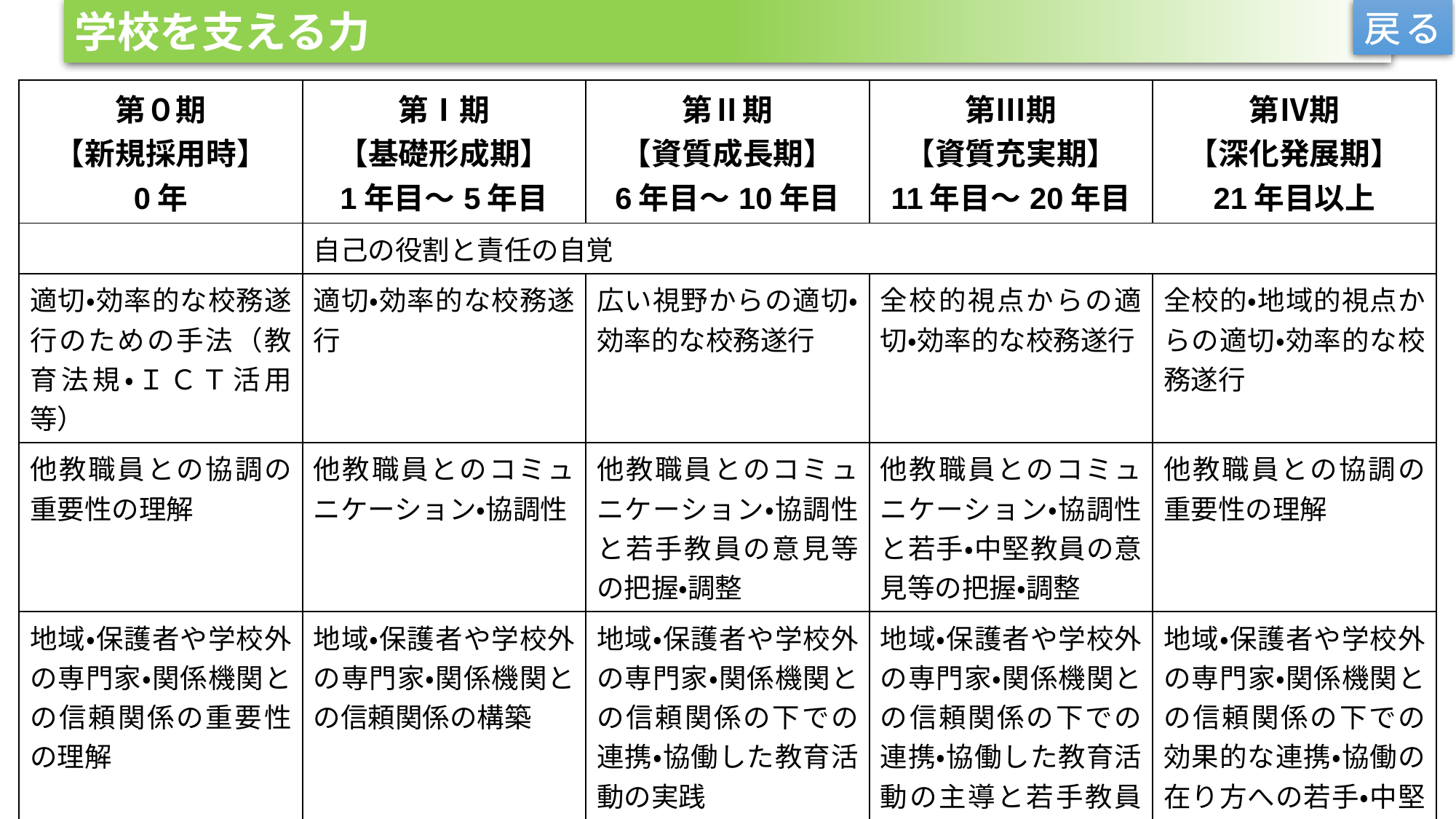

学校を支える力
戻る
| 第０期 【新規採用時】 0年 | 第Ⅰ期 【基礎形成期】 1年目～5年目 | 第Ⅱ期 【資質成長期】 6年目～10年目 | 第Ⅲ期 【資質充実期】 11年目～20年目 | 第Ⅳ期 【深化発展期】 21年目以上 |
| --- | --- | --- | --- | --- |
|  | 自己の役割と責任の自覚 |  |  |  |
| 適切・効率的な校務遂行のための手法（教育法規・ＩＣＴ活用等） | 適切・効率的な校務遂行 | 広い視野からの適切・効率的な校務遂行 | 全校的視点からの適切・効率的な校務遂行 | 全校的・地域的視点からの適切・効率的な校務遂行 |
| 他教職員との協調の重要性の理解 | 他教職員とのコミュニケーション・協調性 | 他教職員とのコミュニケーション・協調性と若手教員の意見等の把握・調整 | 他教職員とのコミュニケーション・協調性と若手・中堅教員の意見等の把握・調整 | 他教職員との協調の重要性の理解 |
| 地域・保護者や学校外の専門家・関係機関との信頼関係の重要性の理解 | 地域・保護者や学校外の専門家・関係機関との信頼関係の構築 | 地域・保護者や学校外の専門家・関係機関との信頼関係の下での連携・協働した教育活動の実践 | 地域・保護者や学校外の専門家・関係機関との信頼関係の下での連携・協働した教育活動の主導と若手教員への助言 | 地域・保護者や学校外の専門家・関係機関との信頼関係の下での効果的な連携・協働の在り方への若手・中堅教員への助言・指導 |